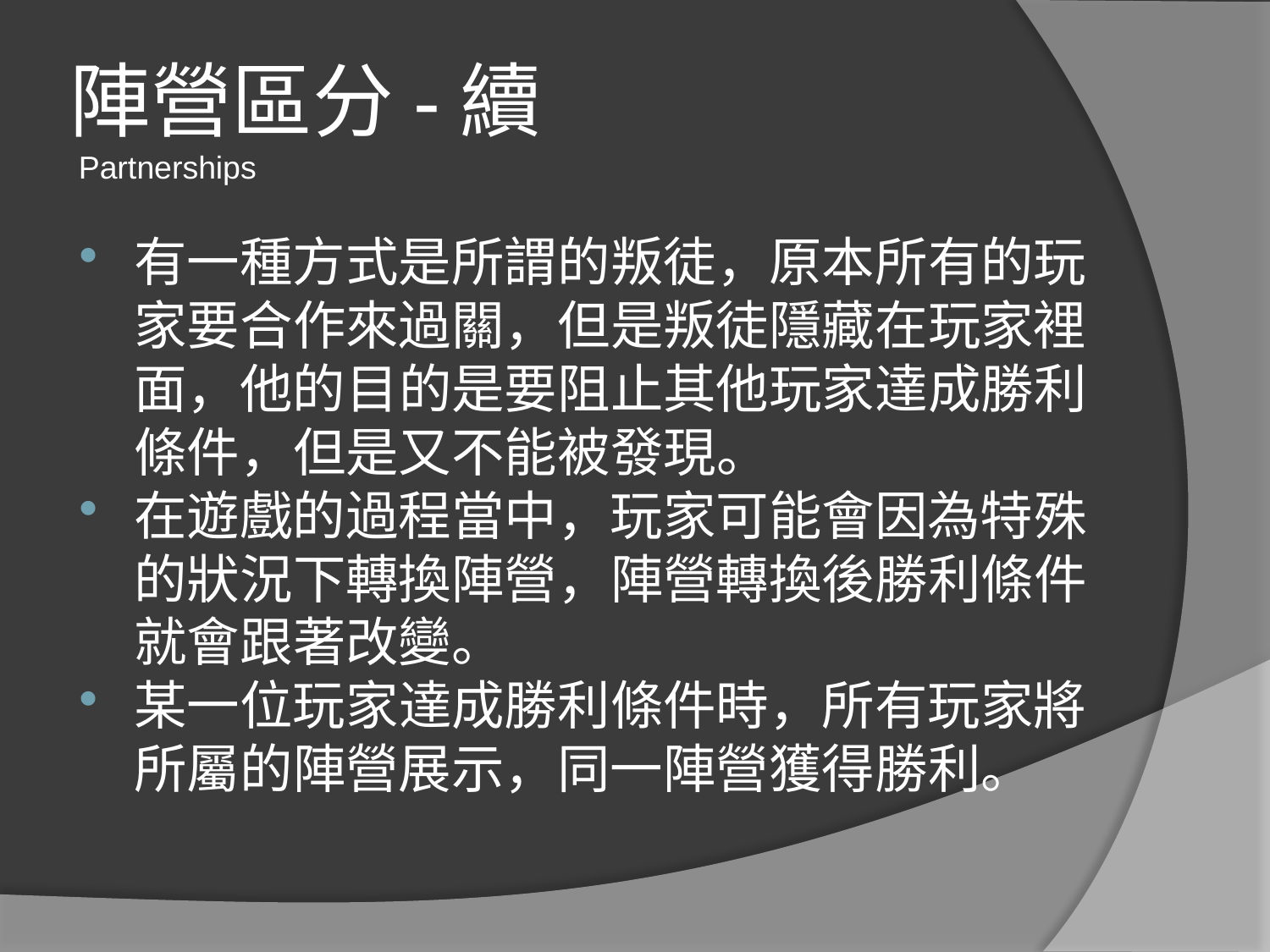

陣營區分-續
 Partnerships
有一種方式是所謂的叛徒，原本所有的玩家要合作來過關，但是叛徒隱藏在玩家裡面，他的目的是要阻止其他玩家達成勝利條件，但是又不能被發現。
在遊戲的過程當中，玩家可能會因為特殊的狀況下轉換陣營，陣營轉換後勝利條件就會跟著改變。
某一位玩家達成勝利條件時，所有玩家將所屬的陣營展示，同一陣營獲得勝利。